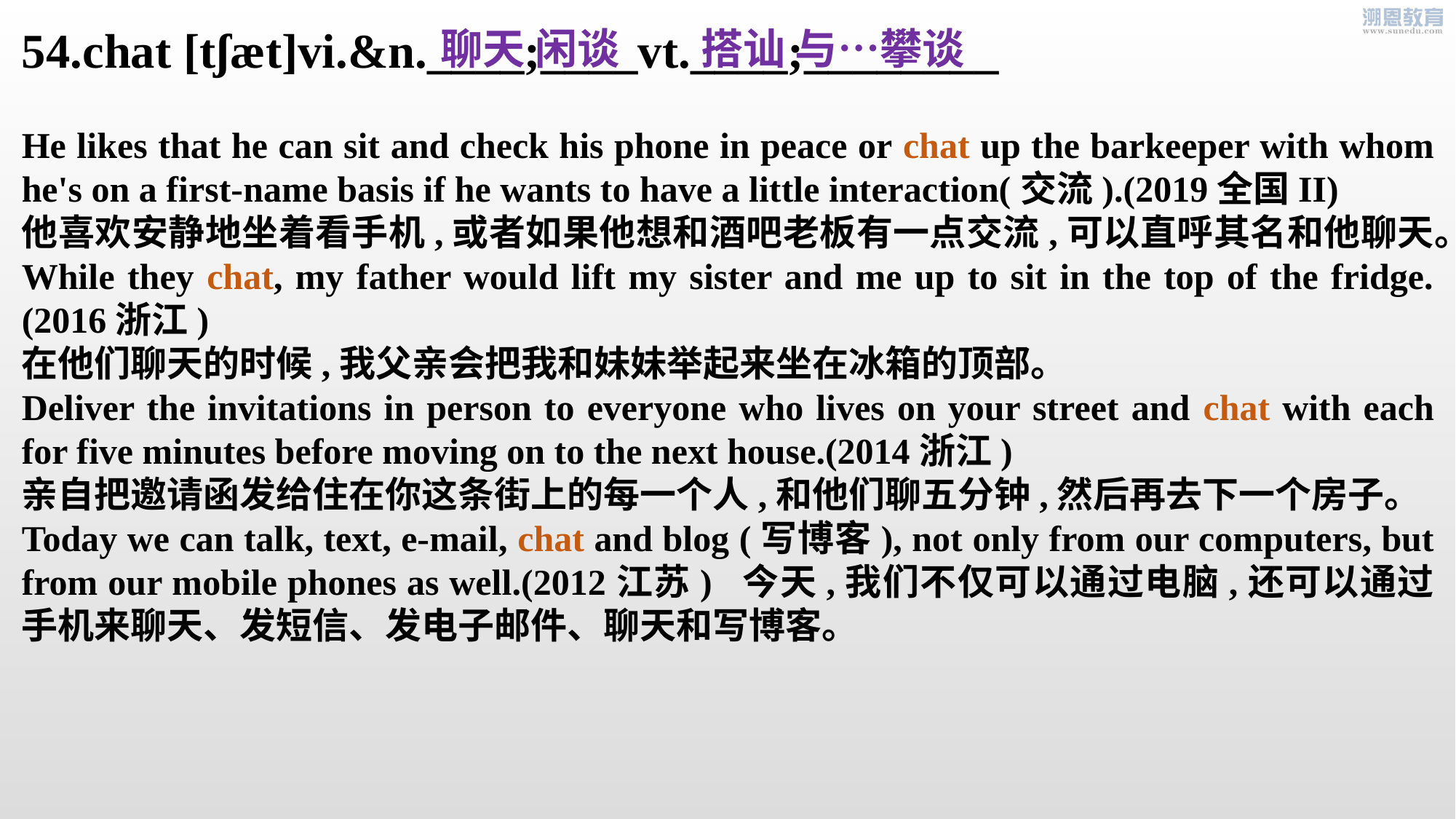

54.chat [tʃæt]vi.&n.____;____vt.____;________

He likes that he can sit and check his phone in peace or chat up the barkeeper with whom he's on a first-name basis if he wants to have a little interaction(交流).(2019全国II)
他喜欢安静地坐着看手机,或者如果他想和酒吧老板有一点交流,可以直呼其名和他聊天。
While they chat, my father would lift my sister and me up to sit in the top of the fridge.(2016浙江)
在他们聊天的时候,我父亲会把我和妹妹举起来坐在冰箱的顶部。
Deliver the invitations in person to everyone who lives on your street and chat with each for five minutes before moving on to the next house.(2014浙江)
亲自把邀请函发给住在你这条街上的每一个人,和他们聊五分钟,然后再去下一个房子。
Today we can talk, text, e-mail, chat and blog (写博客), not only from our computers, but from our mobile phones as well.(2012江苏)  今天,我们不仅可以通过电脑,还可以通过手机来聊天、发短信、发电子邮件、聊天和写博客。
聊天 闲谈
搭讪 与…攀谈